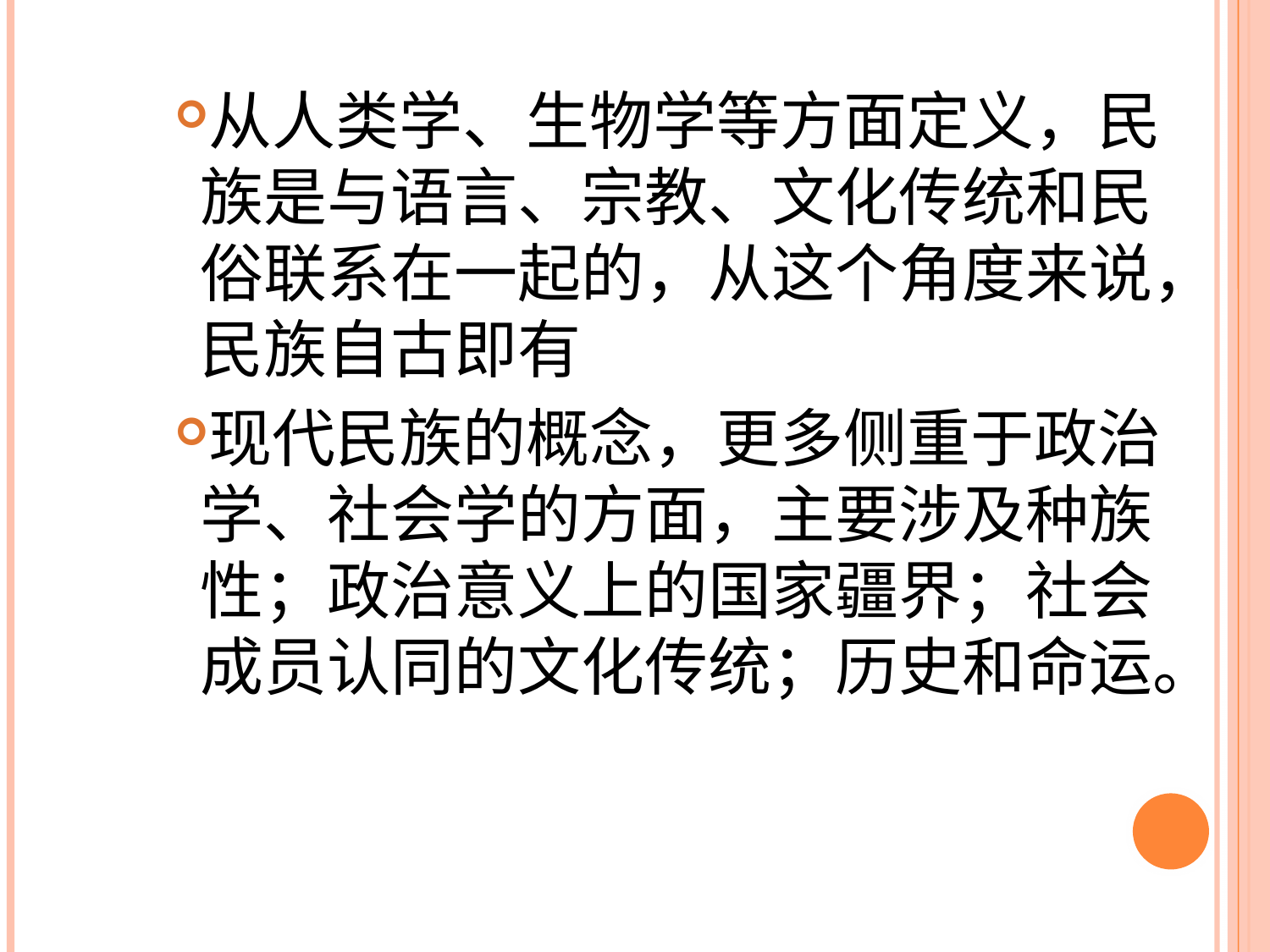

从人类学、生物学等方面定义，民族是与语言、宗教、文化传统和民俗联系在一起的，从这个角度来说，民族自古即有
现代民族的概念，更多侧重于政治学、社会学的方面，主要涉及种族性；政治意义上的国家疆界；社会成员认同的文化传统；历史和命运。